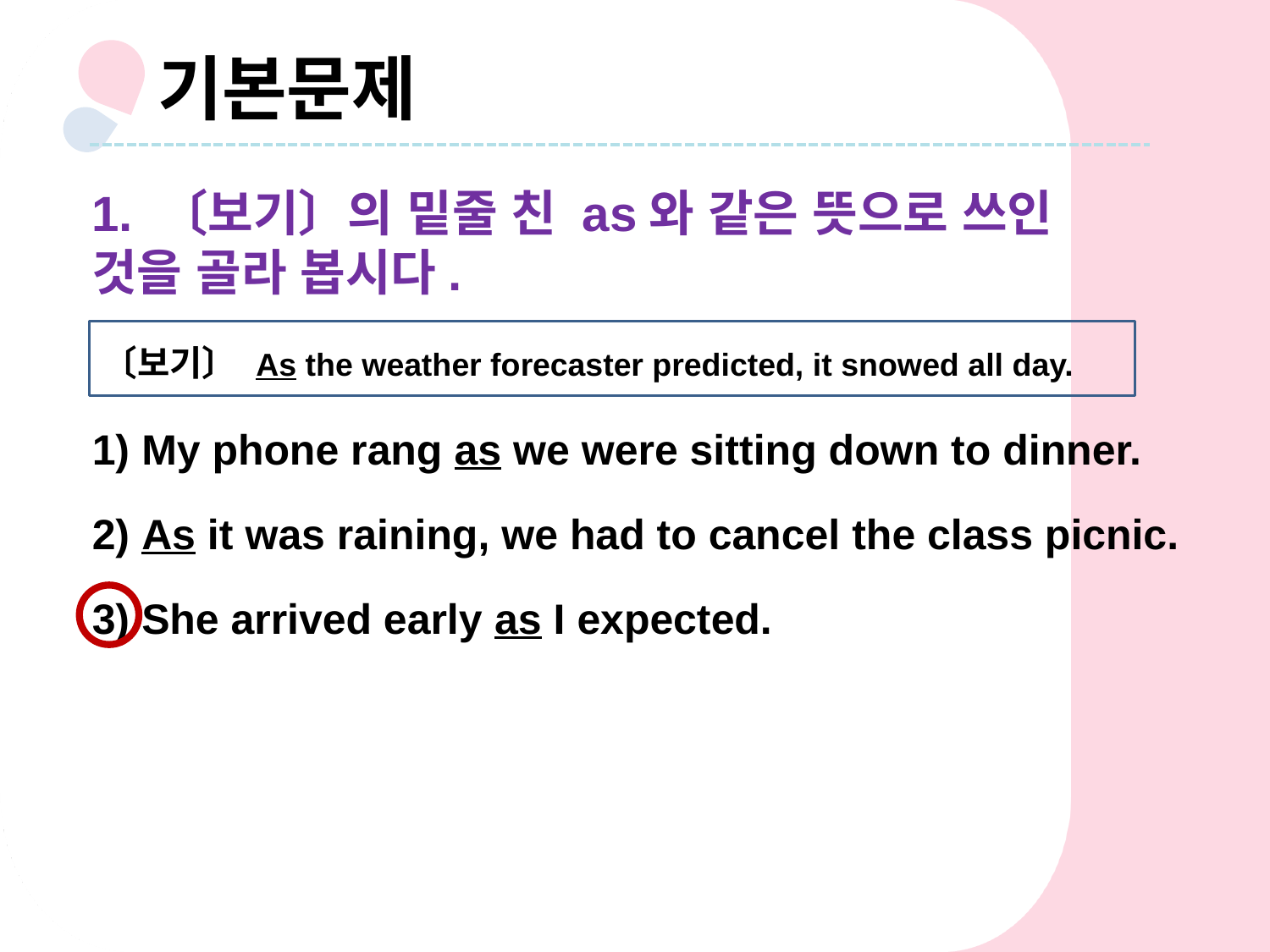

기본문제
1. 〔보기〕의 밑줄 친 as와 같은 뜻으로 쓰인 것을 골라 봅시다.

〔보기〕 As the weather forecaster predicted, it snowed all day.

1) My phone rang as we were sitting down to dinner.
2) As it was raining, we had to cancel the class picnic.
3) She arrived early as I expected.